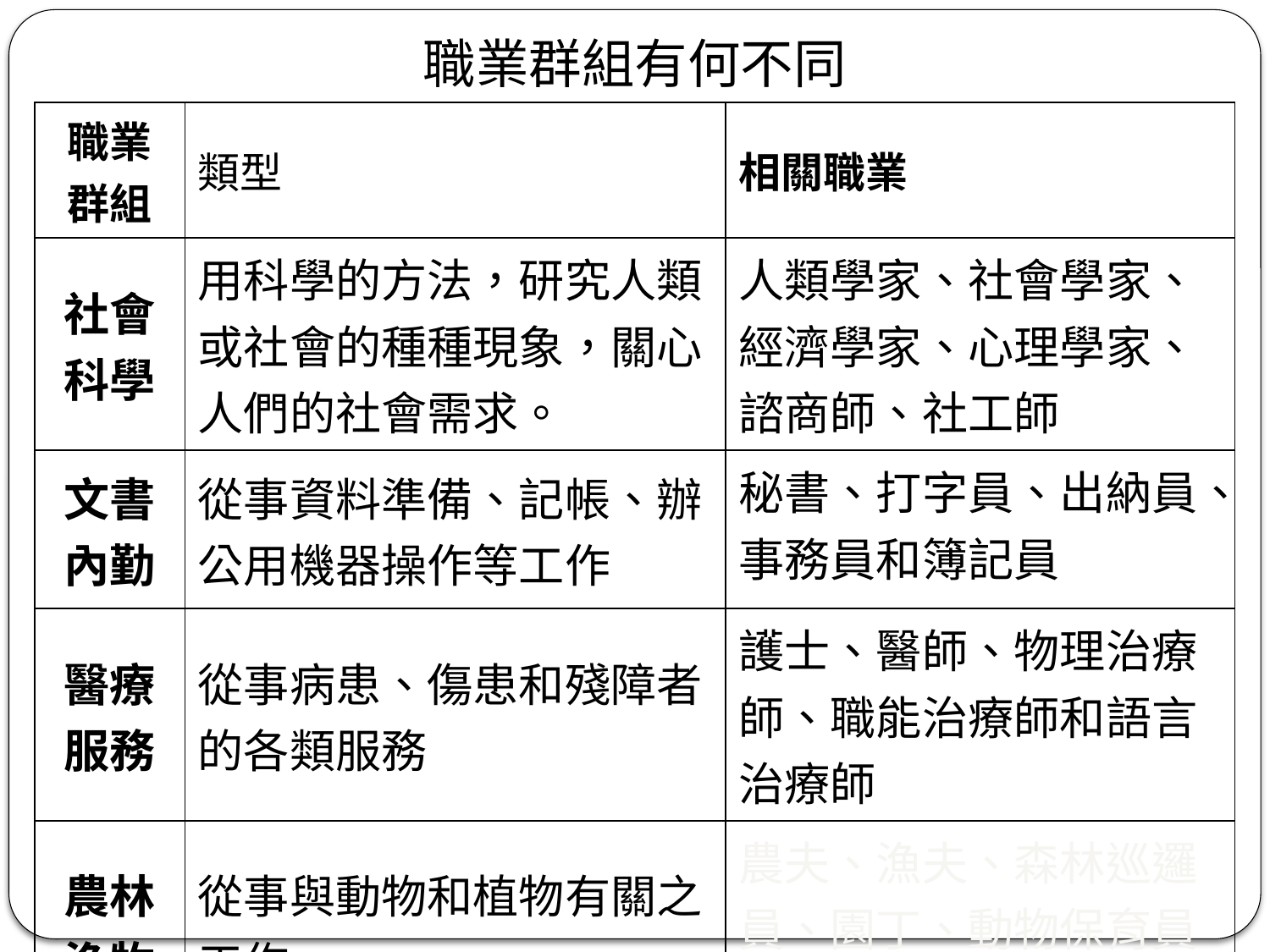

職業群組有何不同
| 職業群組 | 類型 | 相關職業 |
| --- | --- | --- |
| 社會科學 | 用科學的方法，研究人類或社會的種種現象，關心人們的社會需求。 | 人類學家、社會學家、經濟學家、心理學家、諮商師、社工師 |
| 文書內勤 | 從事資料準備、記帳、辦公用機器操作等工作 | 秘書、打字員、出納員、事務員和簿記員 |
| 醫療服務 | 從事病患、傷患和殘障者的各類服務 | 護士、醫師、物理治療師、職能治療師和語言治療師 |
| 農林漁牧 | 從事與動物和植物有關之工作 | 農夫、漁夫、森林巡邏員、園丁、動物保育員和馴犬師 |